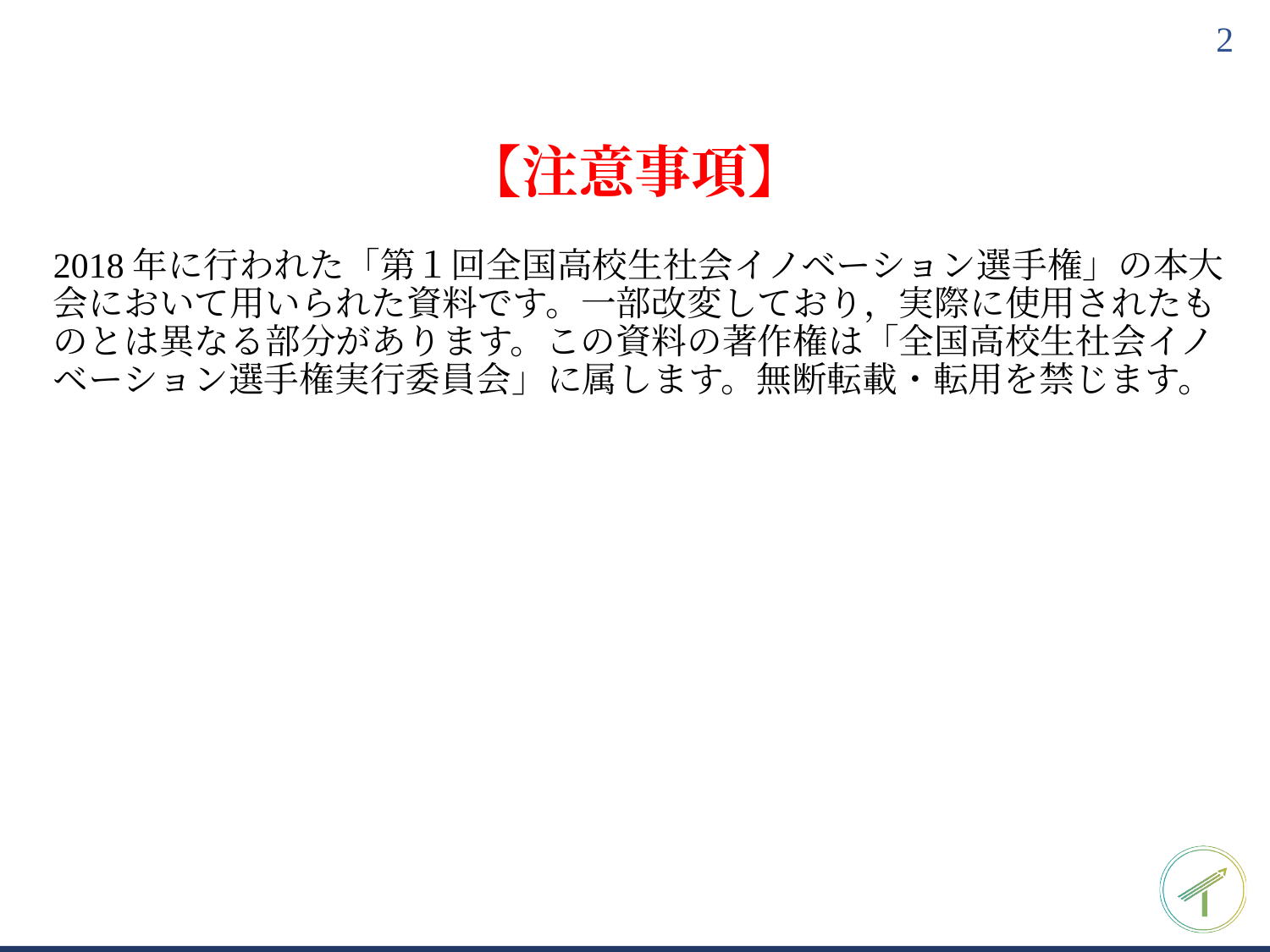

# 【注意事項】
2018年に行われた「第１回全国高校生社会イノベーション選手権」の本大会において用いられた資料です。一部改変しており，実際に使用されたものとは異なる部分があります。この資料の著作権は「全国高校生社会イノベーション選手権実行委員会」に属します。無断転載・転用を禁じます。